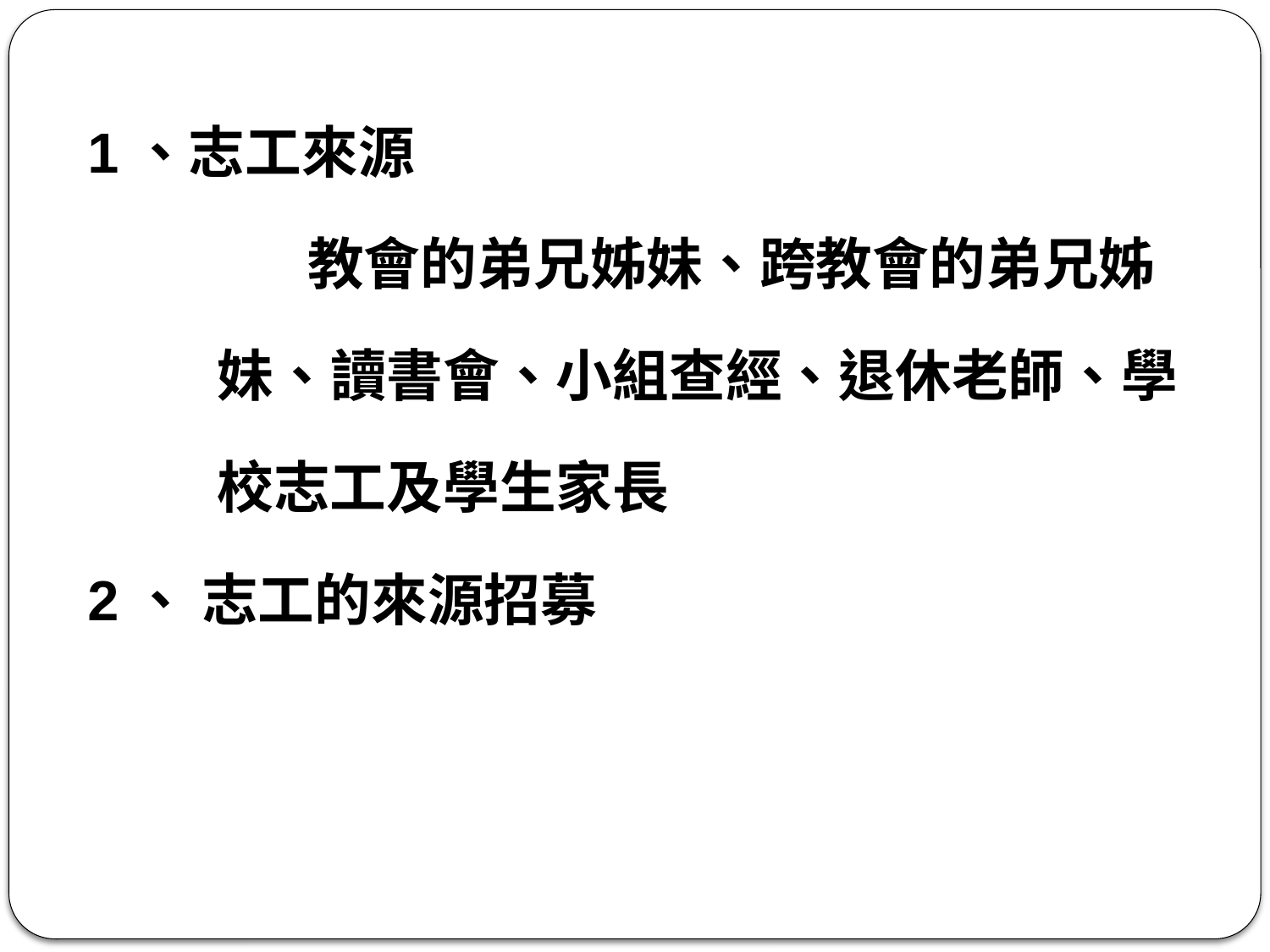

1、志工來源
                教會的弟兄姊妹、跨教會的弟兄姊
         妹、讀書會、小組查經、退休老師、學
         校志工及學生家長
2、 志工的來源招募